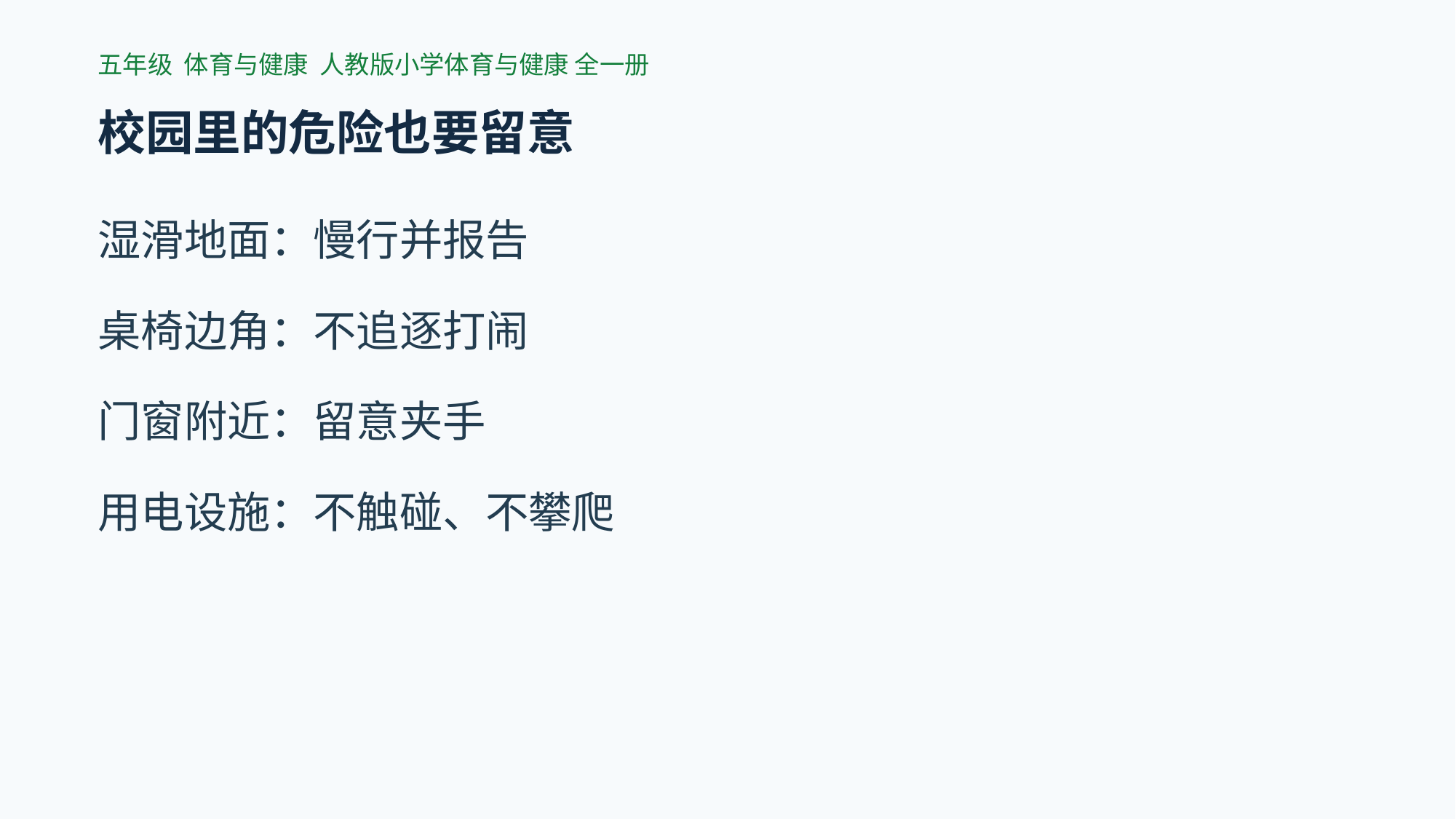

五年级  体育与健康  人教版小学体育与健康 全一册
校园里的危险也要留意
湿滑地面：慢行并报告
桌椅边角：不追逐打闹
门窗附近：留意夹手
用电设施：不触碰、不攀爬